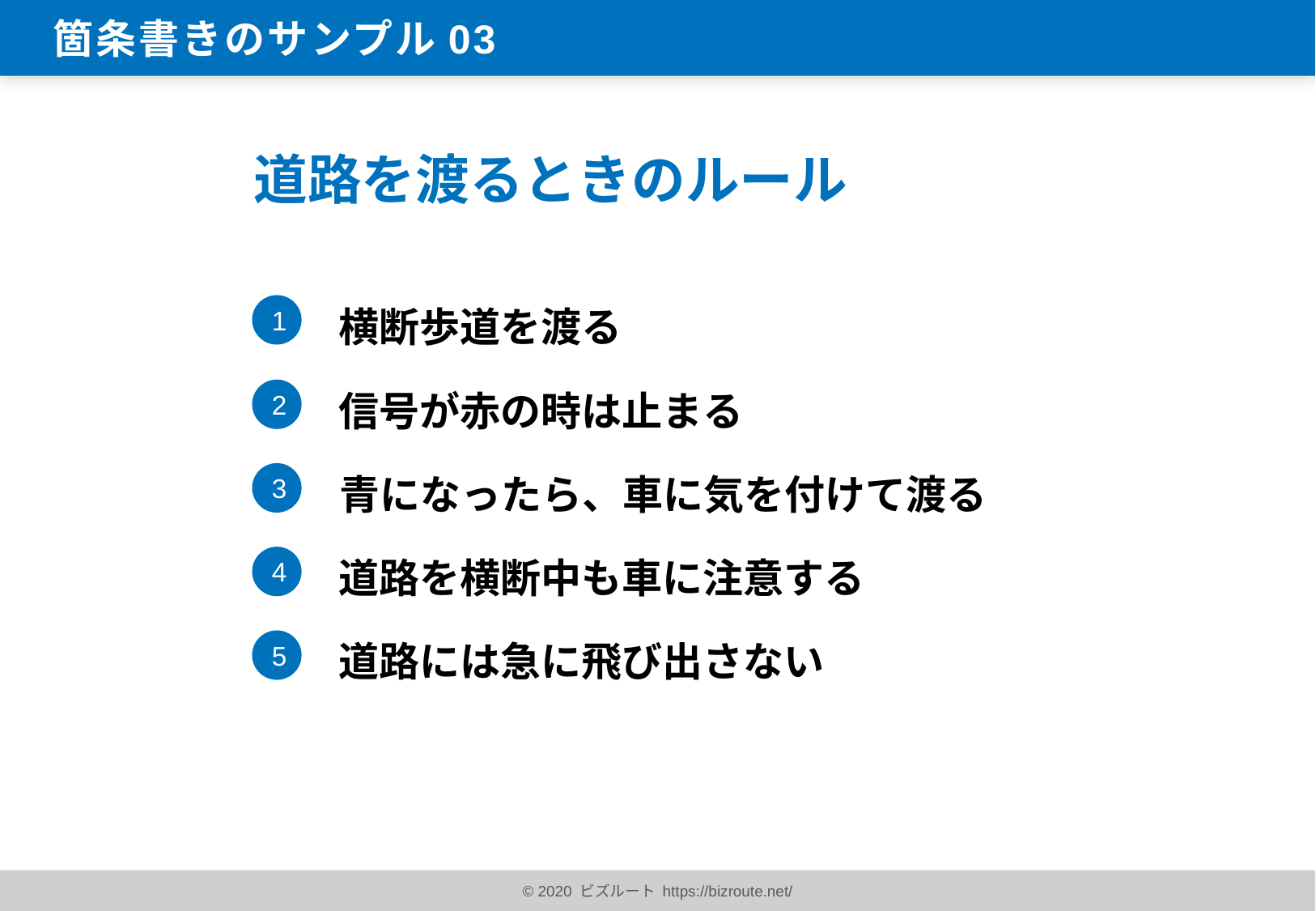

箇条書きのサンプル03
道路を渡るときのルール
1
横断歩道を渡る
信号が赤の時は止まる
2
青になったら、車に気を付けて渡る
3
道路を横断中も車に注意する
4
道路には急に飛び出さない
5

© 2020 ビズルート https://bizroute.net/